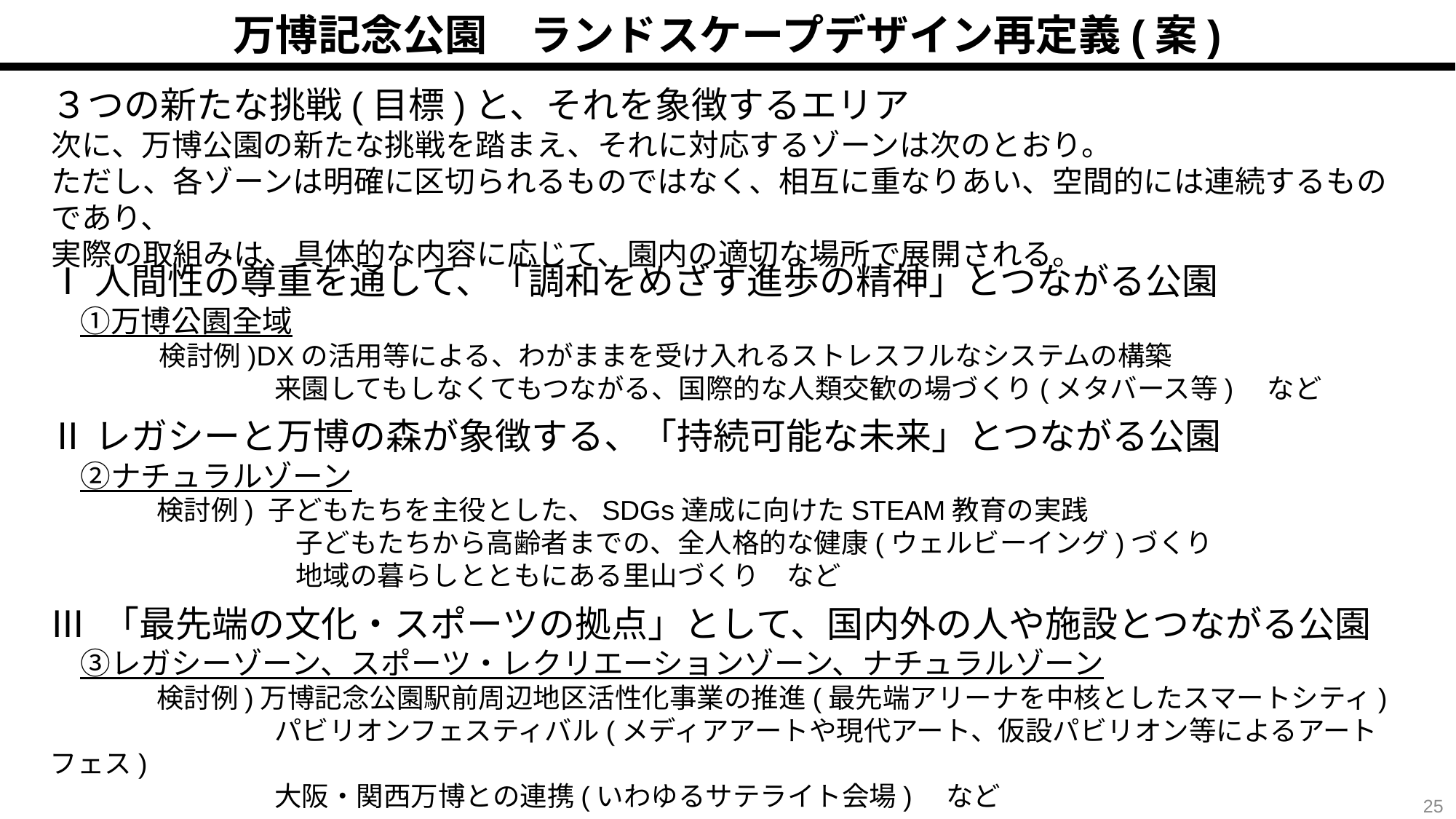

万博記念公園　ランドスケープデザイン再定義(案)
３つの新たな挑戦(目標)と、それを象徴するエリア
次に、万博公園の新たな挑戦を踏まえ、それに対応するゾーンは次のとおり。
ただし、各ゾーンは明確に区切られるものではなく、相互に重なりあい、空間的には連続するものであり、
実際の取組みは、具体的な内容に応じて、園内の適切な場所で展開される。
Ⅰ人間性の尊重を通して、「調和をめざす進歩の精神」とつながる公園
　①万博公園全域
　　　　検討例)DXの活用等による、わがままを受け入れるストレスフルなシステムの構築
　　　　　　　　 来園してもしなくてもつながる、国際的な人類交歓の場づくり(メタバース等)　など
Ⅱレガシーと万博の森が象徴する、「持続可能な未来」とつながる公園
　②ナチュラルゾーン
　　　　　検討例) 子どもたちを主役とした、SDGs達成に向けたSTEAM教育の実践
　　　　　　　　　子どもたちから高齢者までの、全人格的な健康(ウェルビーイング)づくり
　　　　　　　　　地域の暮らしとともにある里山づくり　など
Ⅲ 「最先端の文化・スポーツの拠点」として、国内外の人や施設とつながる公園
　③レガシーゾーン、スポーツ・レクリエーションゾーン、ナチュラルゾーン
　　　　　検討例)万博記念公園駅前周辺地区活性化事業の推進(最先端アリーナを中核としたスマートシティ)
　　　　　　　　 パビリオンフェスティバル(メディアアートや現代アート、仮設パビリオン等によるアートフェス)
　　　　　　　　 大阪・関西万博との連携(いわゆるサテライト会場)　など

25